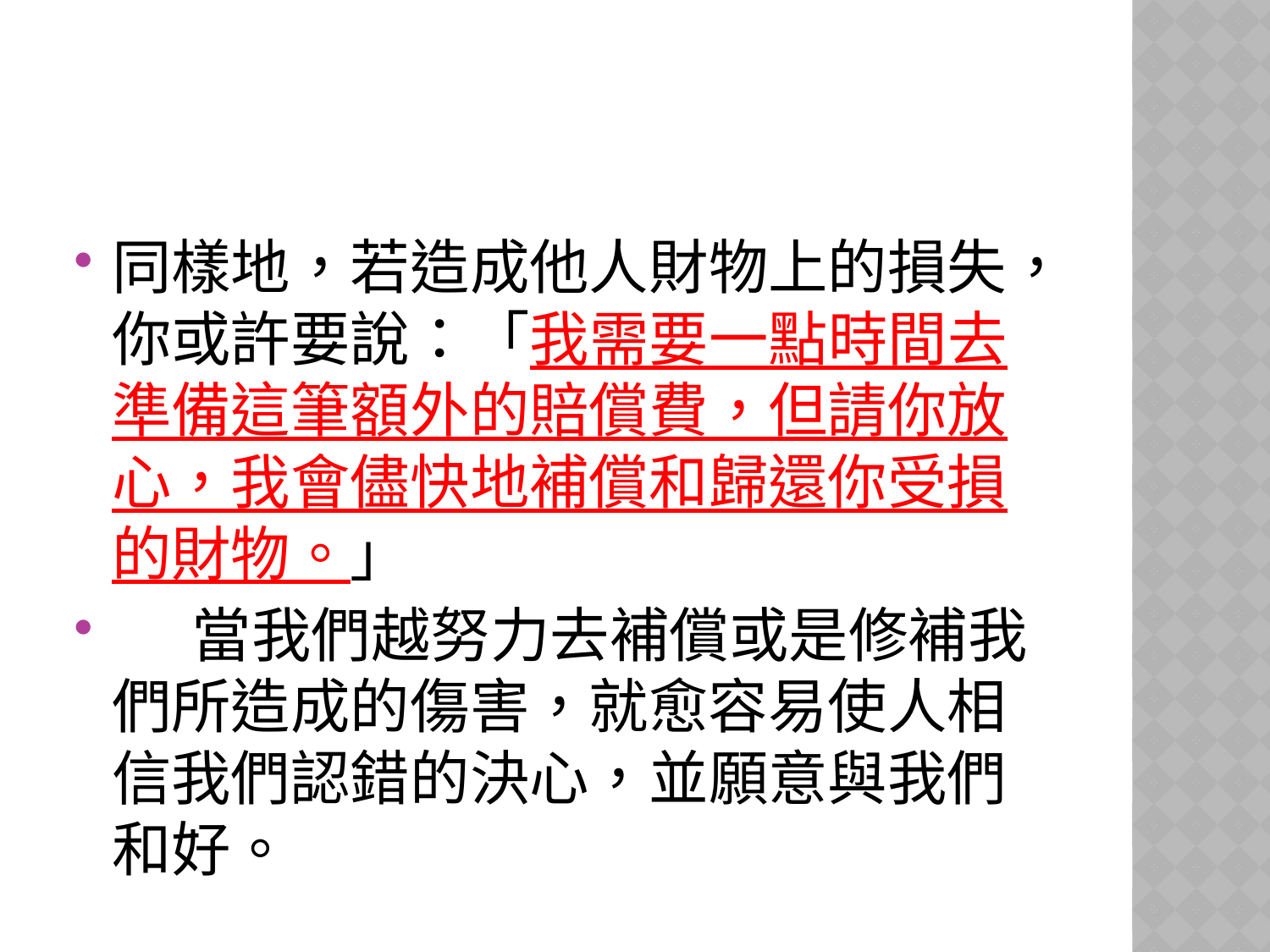

#
同樣地，若造成他人財物上的損失，你或許要說：「我需要一點時間去準備這筆額外的賠償費，但請你放心，我會儘快地補償和歸還你受損的財物。」
     當我們越努力去補償或是修補我們所造成的傷害，就愈容易使人相信我們認錯的決心，並願意與我們和好。